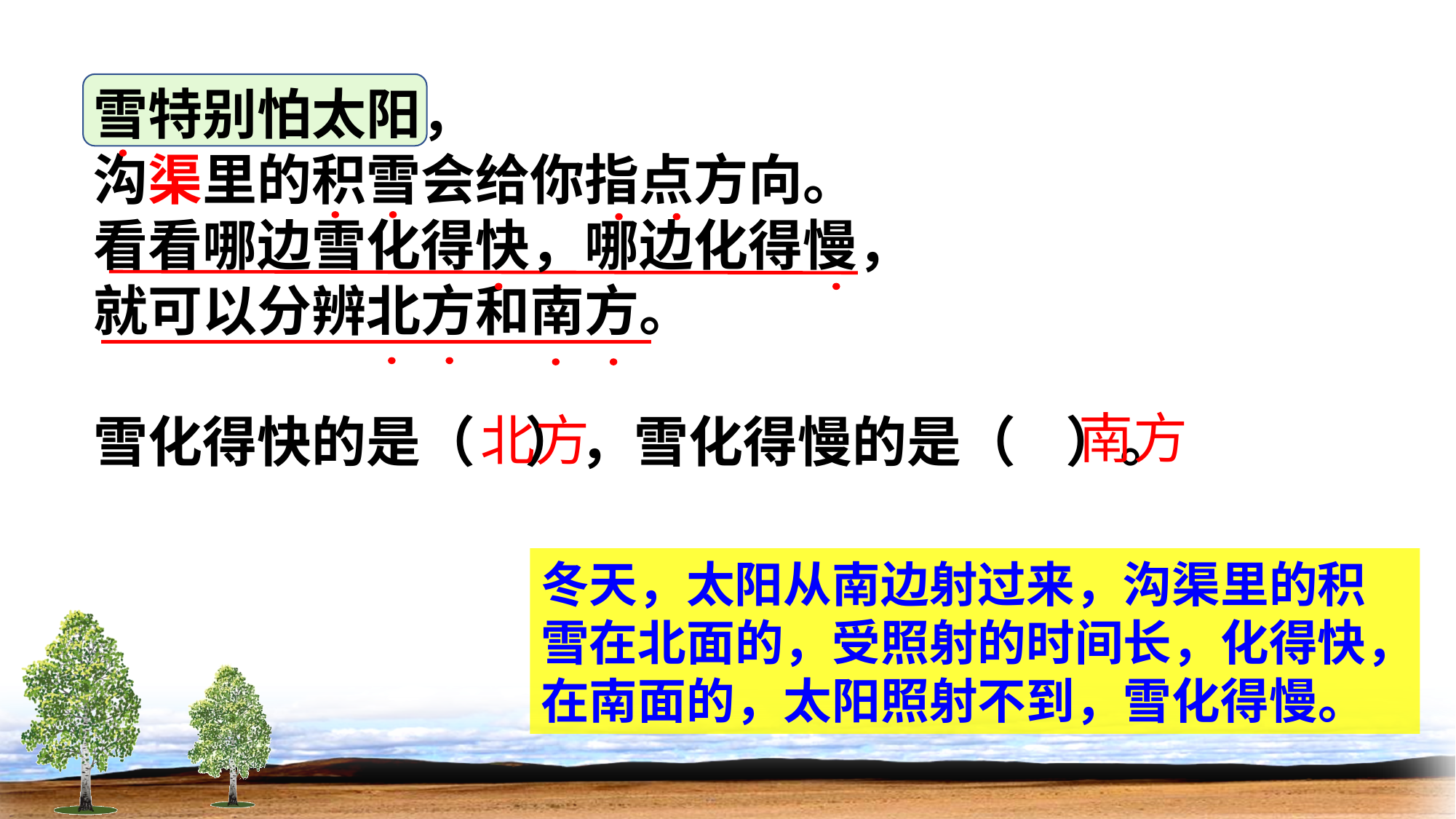

雪特别怕太阳，
沟渠里的积雪会给你指点方向。
看看哪边雪化得快，哪边化得慢，
就可以分辨北方和南方。

雪化得快的是（    ），雪化得慢的是（    ）。

南方
北方
冬天，太阳从南边射过来，沟渠里的积雪在北面的，受照射的时间长，化得快，在南面的，太阳照射不到，雪化得慢。